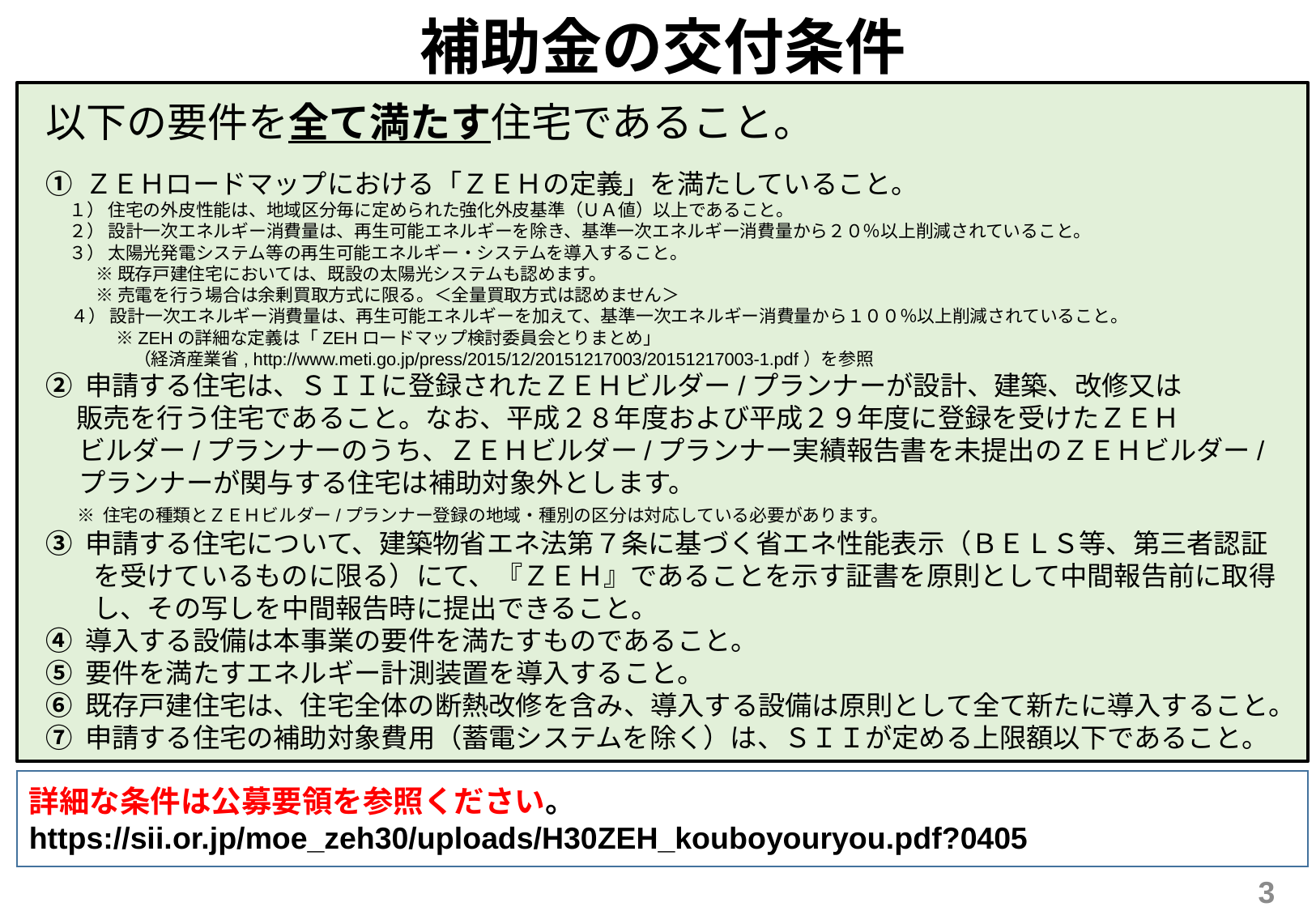

補助金の交付条件
以下の要件を全て満たす住宅であること。

① ＺＥＨロードマップにおける「ＺＥＨの定義」を満たしていること。
     １） 住宅の外皮性能は、地域区分毎に定められた強化外皮基準（ＵＡ値）以上であること。
     ２） 設計一次エネルギー消費量は、再生可能エネルギーを除き、基準一次エネルギー消費量から２０％以上削減されていること。
     ３） 太陽光発電システム等の再生可能エネルギー・システムを導入すること。
             ※既存戸建住宅においては、既設の太陽光システムも認めます。
             ※売電を行う場合は余剰買取方式に限る。＜全量買取方式は認めません＞
　  ４） 設計一次エネルギー消費量は、再生可能エネルギーを加えて、基準一次エネルギー消費量から１００％以上削減されていること。
　　　　※ZEHの詳細な定義は「ZEHロードマップ検討委員会とりまとめ」
　　　　　（経済産業省, http://www.meti.go.jp/press/2015/12/20151217003/20151217003-1.pdf）を参照
② 申請する住宅は、ＳＩＩに登録されたＺＥＨビルダー/プランナーが設計、建築、改修又は
    販売を行う住宅であること。なお、平成２８年度および平成２９年度に登録を受けたＺＥＨ
　 ビルダー/プランナーのうち、ＺＥＨビルダー/プランナー実績報告書を未提出のＺＥＨビルダー/
　 プランナーが関与する住宅は補助対象外とします。
      ※ 住宅の種類とＺＥＨビルダー/プランナー登録の地域・種別の区分は対応している必要があります。
③ 申請する住宅について、建築物省エネ法第７条に基づく省エネ性能表示（ＢＥＬＳ等、第三者認証を受けているものに限る）にて、『ＺＥＨ』であることを示す証書を原則として中間報告前に取得し、その写しを中間報告時に提出できること。
④ 導入する設備は本事業の要件を満たすものであること。
⑤ 要件を満たすエネルギー計測装置を導入すること。
⑥ 既存戸建住宅は、住宅全体の断熱改修を含み、導入する設備は原則として全て新たに導入すること。
⑦ 申請する住宅の補助対象費用（蓄電システムを除く）は、ＳＩＩが定める上限額以下であること。

詳細な条件は公募要領を参照ください。
https://sii.or.jp/moe_zeh30/uploads/H30ZEH_kouboyouryou.pdf?0405
3